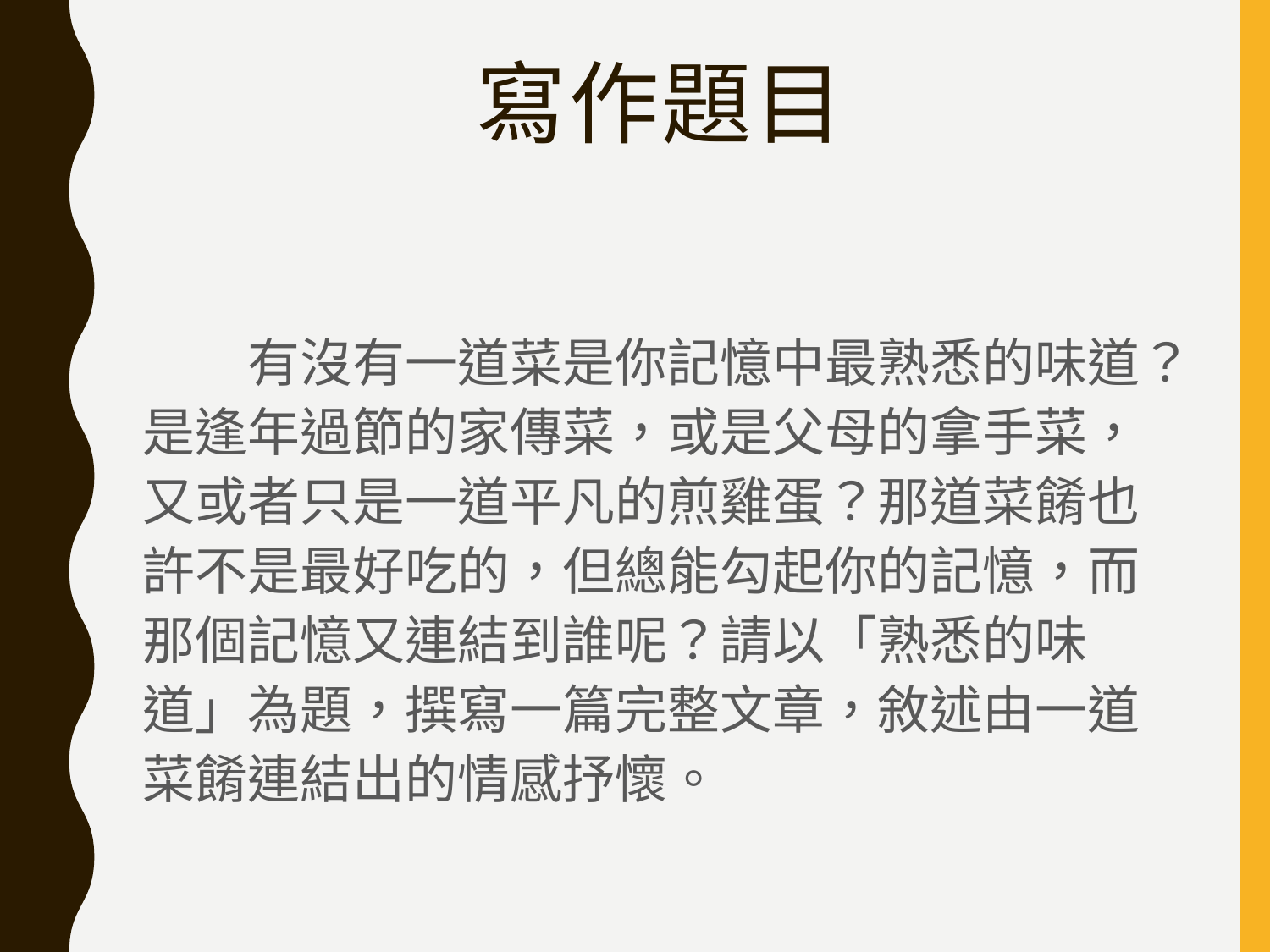

# 寫作題目
　　有沒有一道菜是你記憶中最熟悉的味道？是逢年過節的家傳菜，或是父母的拿手菜，又或者只是一道平凡的煎雞蛋？那道菜餚也許不是最好吃的，但總能勾起你的記憶，而那個記憶又連結到誰呢？請以「熟悉的味道」為題，撰寫一篇完整文章，敘述由一道菜餚連結出的情感抒懷。